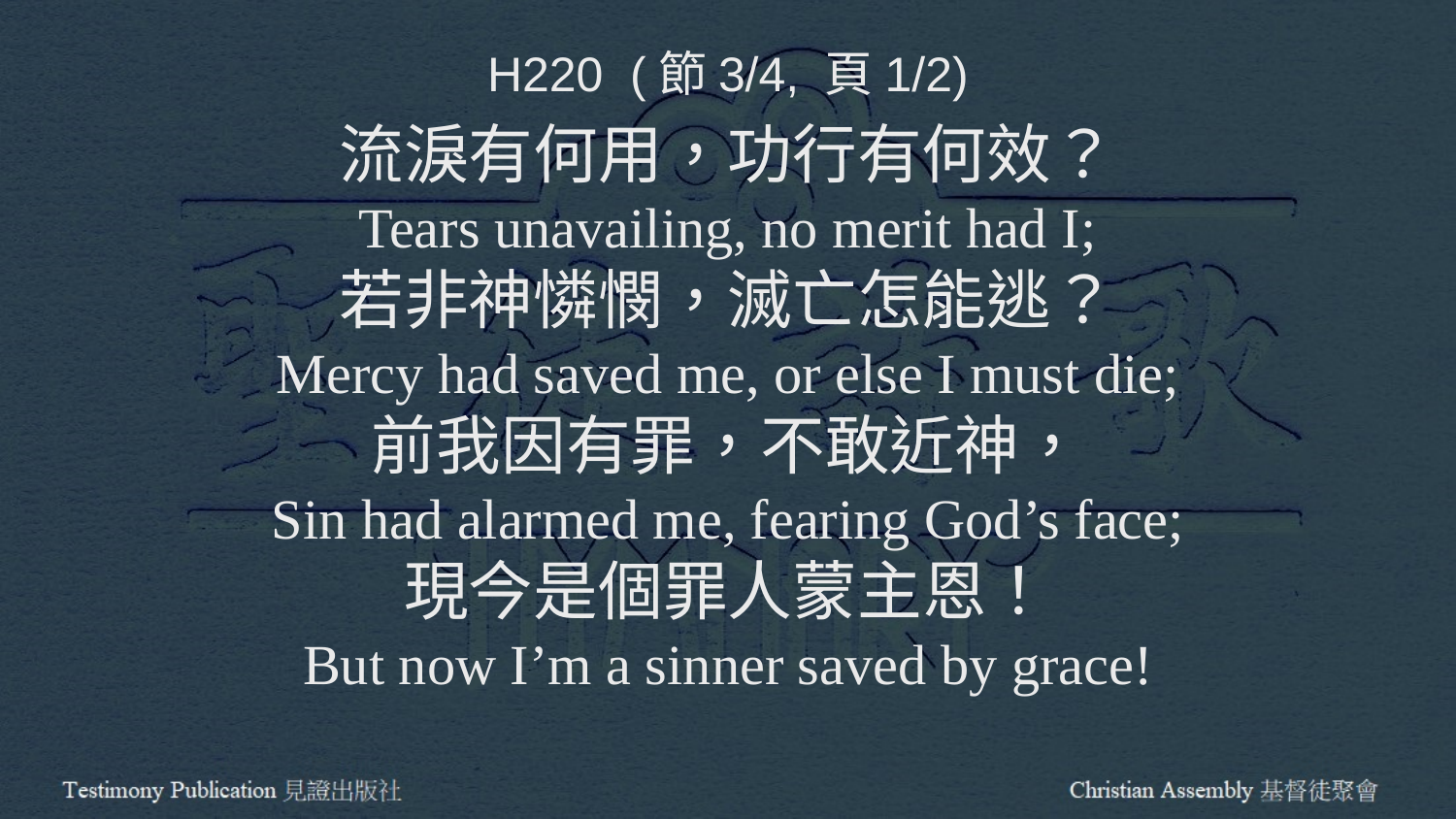

H220  (節3/4, 頁1/2)
流淚有何用，功行有何效？
Tears unavailing, no merit had I;
若非神憐憫，滅亡怎能逃？
Mercy had saved me, or else I must die;
前我因有罪，不敢近神，
Sin had alarmed me, fearing God’s face;
現今是個罪人蒙主恩！
But now I’m a sinner saved by grace!